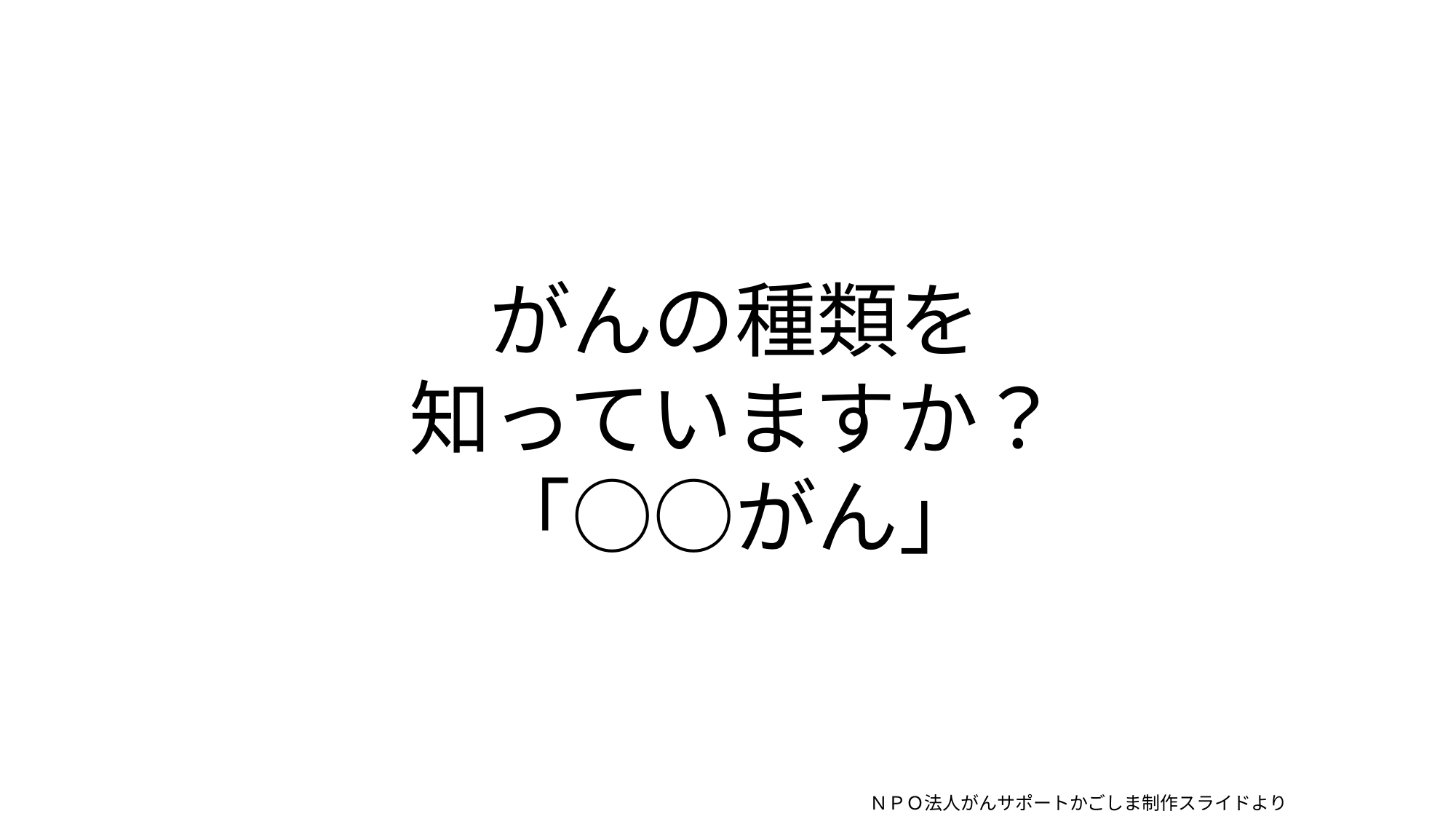

がんの種類を
知っていますか？
「○○がん」
ＮＰＯ法人がんサポートかごしま制作スライドより